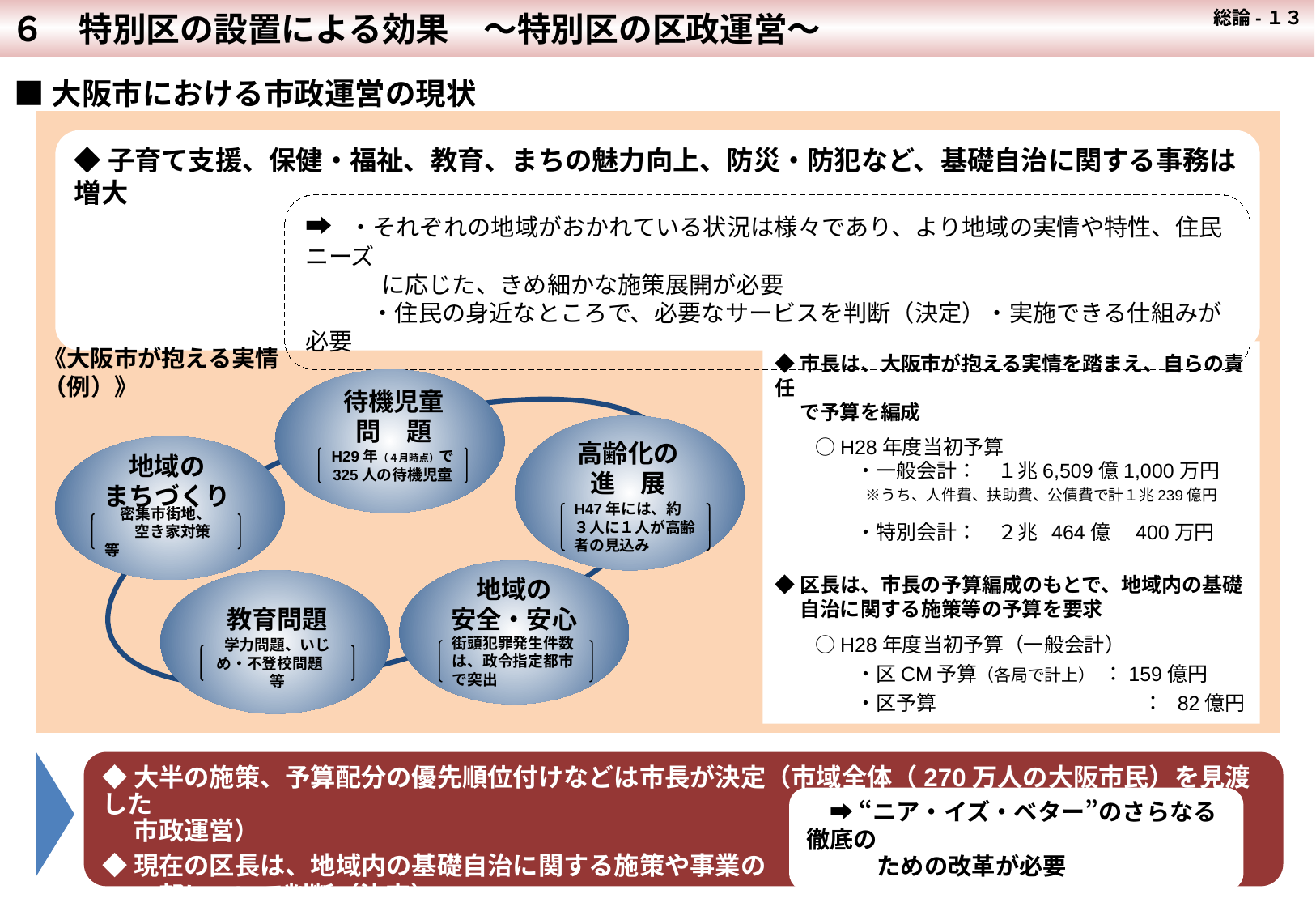

６　特別区の設置による効果　～特別区の区政運営～
 総論-１３
■大阪市における市政運営の現状

◆子育て支援、保健・福祉、教育、まちの魅力向上、防災・防犯など、基礎自治に関する事務は増大

➡  ・それぞれの地域がおかれている状況は様々であり、より地域の実情や特性、住民ニーズ
　　　 に応じた、きめ細かな施策展開が必要
　　　・住民の身近なところで、必要なサービスを判断（決定）・実施できる仕組みが必要
《大阪市が抱える実情（例）》
◆市長は、大阪市が抱える実情を踏まえ、自らの責任
　 で予算を編成

　　○H28年度当初予算
　　　　・一般会計：　１兆6,509億1,000万円
　　　　　　※うち、人件費、扶助費、公債費で計１兆239億円

　　　　・特別会計：　２兆  464億　400万円

◆区長は、市長の予算編成のもとで、地域内の基礎
　 自治に関する施策等の予算を要求

　　○H28年度当初予算（一般会計）
　　　　・区CM予算（各局で計上）  ：159億円
　　　　・区予算　　　　　　　　　　 ：  82億円

待機児童
問　題

高齢化の
進　展

地域の
まちづくり
H29年（４月時点）で
325人の待機児童
H47年には、約３人に１人が高齢者の見込み
密集市街地、
　　空き家対策　等

地域の
安全・安心
教育問題
街頭犯罪発生件数は、政令指定都市で突出
学力問題、いじめ・不登校問題　等

◆大半の施策、予算配分の優先順位付けなどは市長が決定（市域全体（270万人の大阪市民）を見渡した
　 市政運営）

◆現在の区長は、地域内の基礎自治に関する施策や事業の
　 一部について判断（決定）
　➡ “ニア・イズ・ベター”のさらなる徹底の
　　　ための改革が必要